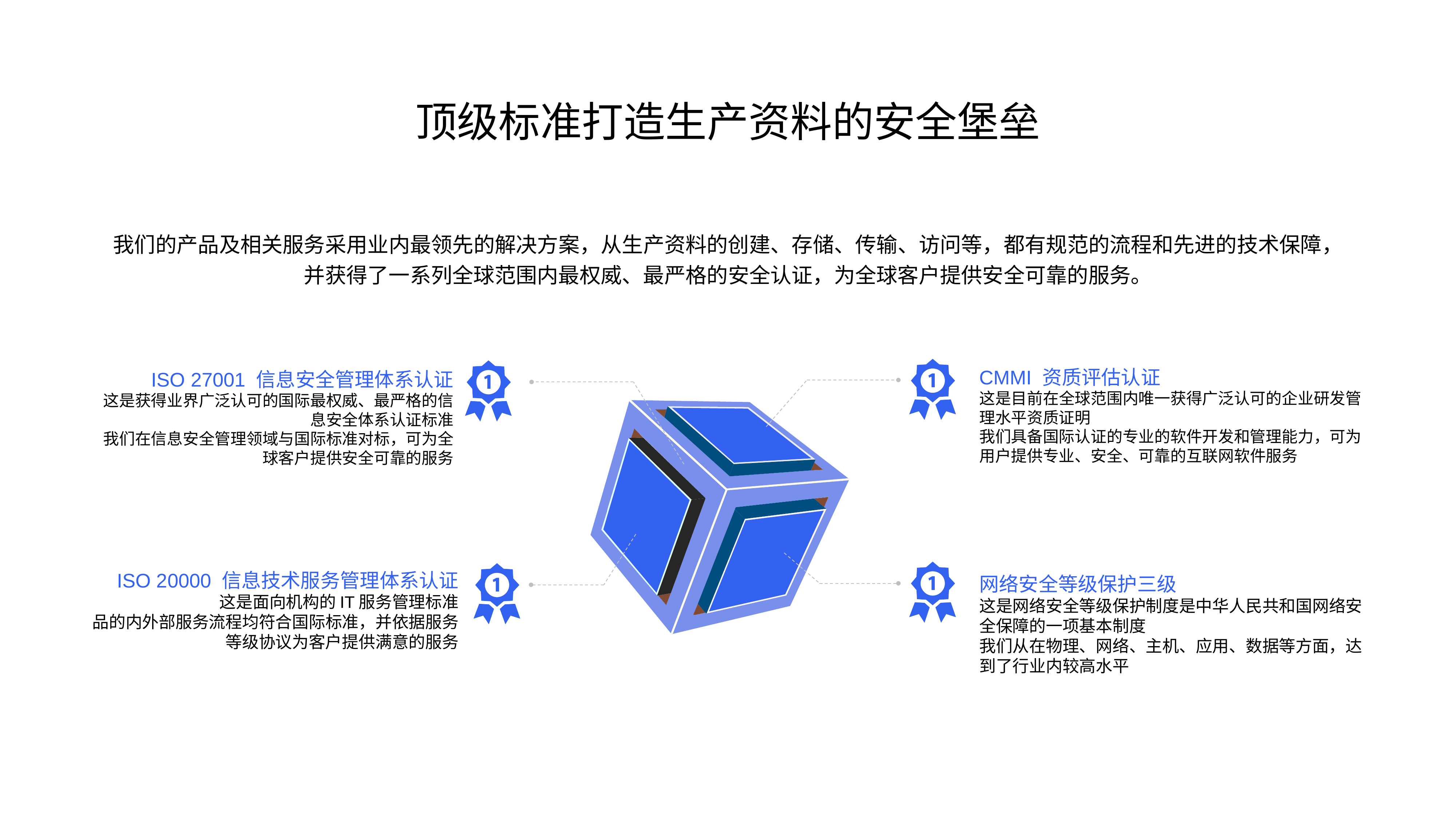

顶级标准打造生产资料的安全堡垒

我们的产品及相关服务采用业内最领先的解决方案，从生产资料的创建、存储、传输、访问等，都有规范的流程和先进的技术保障，
并获得了一系列全球范围内最权威、最严格的安全认证，为全球客户提供安全可靠的服务。

CMMI 资质评估认证
这是目前在全球范围内唯一获得广泛认可的企业研发管理水平资质证明
我们具备国际认证的专业的软件开发和管理能力，可为用户提供专业、安全、可靠的互联网软件服务

ISO 27001 信息安全管理体系认证
这是获得业界⼴泛认可的国际最权威、最严格的信息安全体系认证标准
我们在信息安全管理领域与国际标准对标，可为全球客户提供安全可靠的服务

ISO 20000 信息技术服务管理体系认证
这是面向机构的IT服务管理标准
品的内外部服务流程均符合国际标准，并依据服务等级协议为客户提供满意的服务

网络安全等级保护三级
这是网络安全等级保护制度是中华人民共和国网络安全保障的一项基本制度
我们从在物理、网络、主机、应用、数据等方面，达到了行业内较高水平